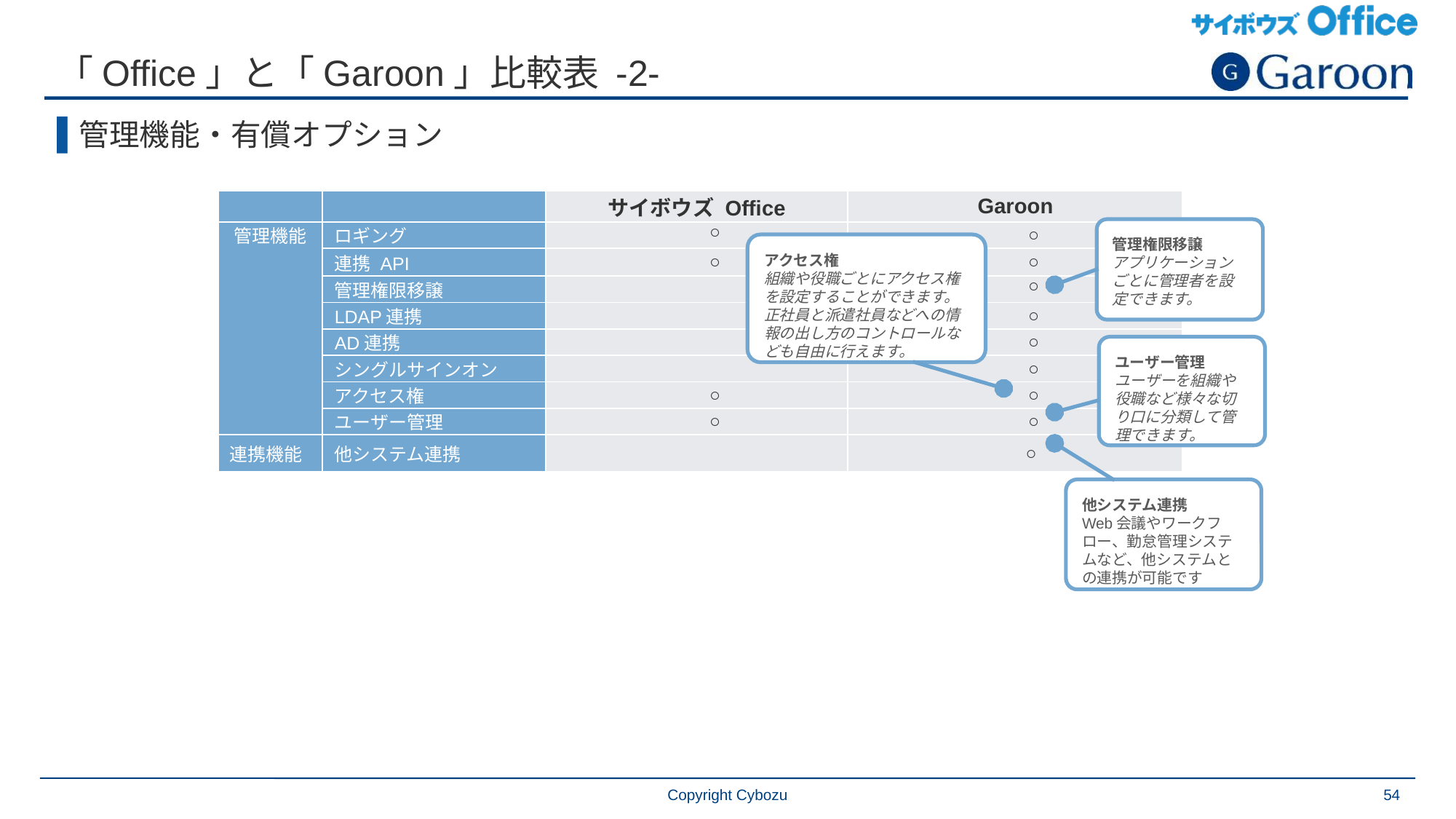

# 「Office」と「Garoon」比較表 -2-
管理機能・有償オプション
|  |  | サイボウズ Office | Garoon |
| --- | --- | --- | --- |
| 管理機能 | ロギング | ○ | ○ |
|  | 連携 API | ○ | ○ |
|  | 管理権限移譲 |  | ○ |
|  | LDAP連携 |  | ○ |
|  | AD連携 |  | ○ |
|  | シングルサインオン |  | ○ |
|  | アクセス権 | ○ | ○ |
|  | ユーザー管理 | ○ | ○ |
| 連携機能 | 他システム連携 |  | ○ |
管理権限移譲
アプリケーションごとに管理者を設定できます。
アクセス権
組織や役職ごとにアクセス権を設定することができます。正社員と派遣社員などへの情報の出し方のコントロールなども自由に行えます。
ユーザー管理
ユーザーを組織や役職など様々な切り口に分類して管理できます。
他システム連携
Web会議やワークフロー、勤怠管理システムなど、他システムとの連携が可能です
Copyright Cybozu
54